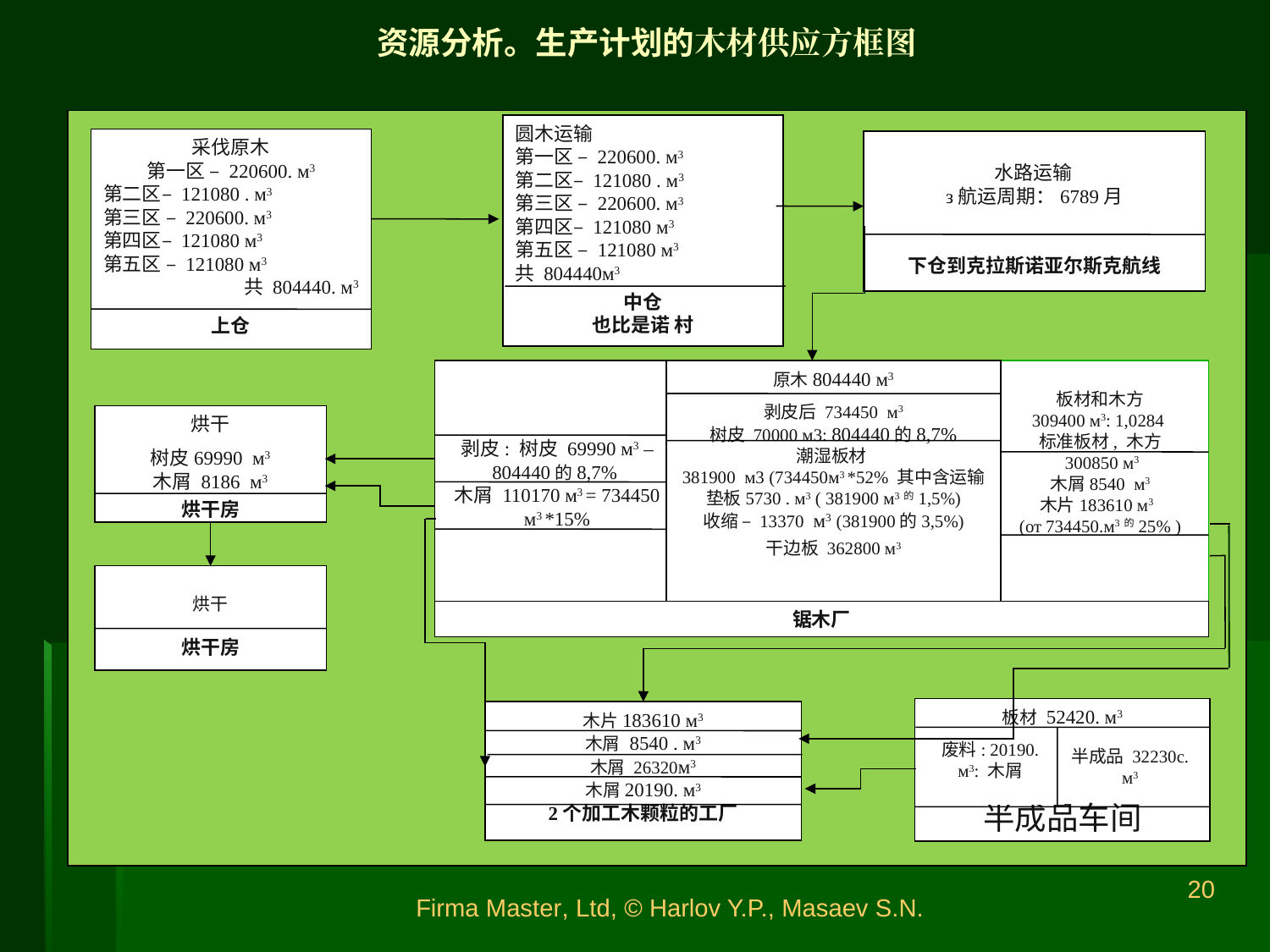

资源分析。生产计划的木材供应方框图

圆木运输
第一区 – 220600. м3
第二区– 121080 . м3
第三区 – 220600. м3
第四区– 121080 м3
第五区 – 121080 м3
共 804440м3
中仓
也比是诺 村
采伐原木
第一区 – 220600. м3
第二区– 121080 . м3
第三区 – 220600. м3
第四区– 121080 м3
第五区 – 121080 м3
共 804440. м3
上仓

水路运输
з航运周期：6789月

下仓到克拉斯诺亚尔斯克航线

剥皮: 树皮 69990 м3 – 804440的8,7%
木屑 110170 м3 = 734450 м3 *15%
原木804440 м3
剥皮后 734450  м3
树皮 70000 м3: 804440的8,7%
潮湿板材
381900  м3 (734450м3 *52% 其中含运输垫板5730 . м3 ( 381900 м3的1,5%)
收缩 – 13370  м3 (381900的3,5%)
干边板 362800 м3

板材和木方
309400 м3: 1,0284
标准板材, 木方
 300850 м3
木屑8540  м3
木片183610 м3
(от 734450.м3的25% )

锯木厂
烘干
树皮69990  м3
木屑 8186  м3
烘干房

烘干

烘干房
板材 52420. м3

半成品车间
废料: 20190. м3: 木屑
半成品 32230с. м3
木片183610 м3
木屑 8540 . м3
木屑 26320м3
木屑20190. м3
2个加工木颗粒的工厂
20
Firma Master, Ltd, © Harlov Y.P., Masaev S.N.